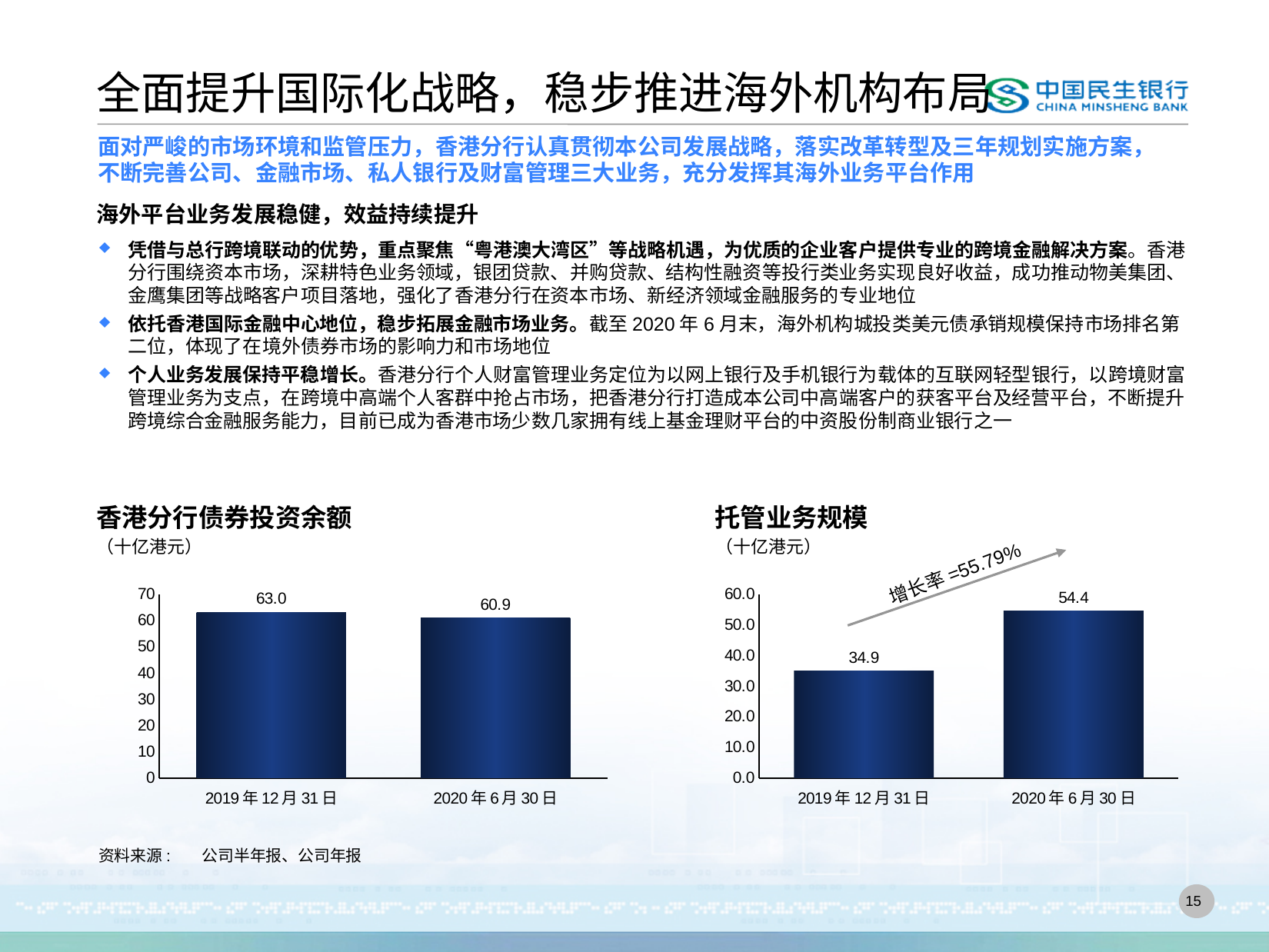

# 全面提升国际化战略，稳步推进海外机构布局

面对严峻的市场环境和监管压力，香港分行认真贯彻本公司发展战略，落实改革转型及三年规划实施方案，
不断完善公司、金融市场、私人银行及财富管理三大业务，充分发挥其海外业务平台作用
海外平台业务发展稳健，效益持续提升
补充关于新加坡分行
凭借与总行跨境联动的优势，重点聚焦“粤港澳大湾区”等战略机遇，为优质的企业客户提供专业的跨境金融解决方案。香港分行围绕资本市场，深耕特色业务领域，银团贷款、并购贷款、结构性融资等投行类业务实现良好收益，成功推动物美集团、金鹰集团等战略客户项目落地，强化了香港分行在资本市场、新经济领域金融服务的专业地位
依托香港国际金融中心地位，稳步拓展金融市场业务。截至2020年6月末，海外机构城投类美元债承销规模保持市场排名第二位，体现了在境外债券市场的影响力和市场地位
个人业务发展保持平稳增长。香港分行个人财富管理业务定位为以网上银行及手机银行为载体的互联网轻型银行，以跨境财富管理业务为支点，在跨境中高端个人客群中抢占市场，把香港分行打造成本公司中高端客户的获客平台及经营平台，不断提升跨境综合金融服务能力，目前已成为香港市场少数几家拥有线上基金理财平台的中资股份制商业银行之一
香港分行债券投资余额
托管业务规模
香港分行2018年上半年营业收入划分
（十亿港元）
（十亿港元）
增长率=55.79%

### Chart

| Category | 债券投资余额 |
|---|---|
| 2019年12月31日 | 63.031 |
| 2020年6月30日 | 60.906 |

### Chart

| Category | 财富管理客户存款 |
|---|---|
| 2019年12月31日 | 34.913 |
| 2020年6月30日 | 54.392 |

[unsupported chart]

资料来源: 	公司半年报、公司年报
15